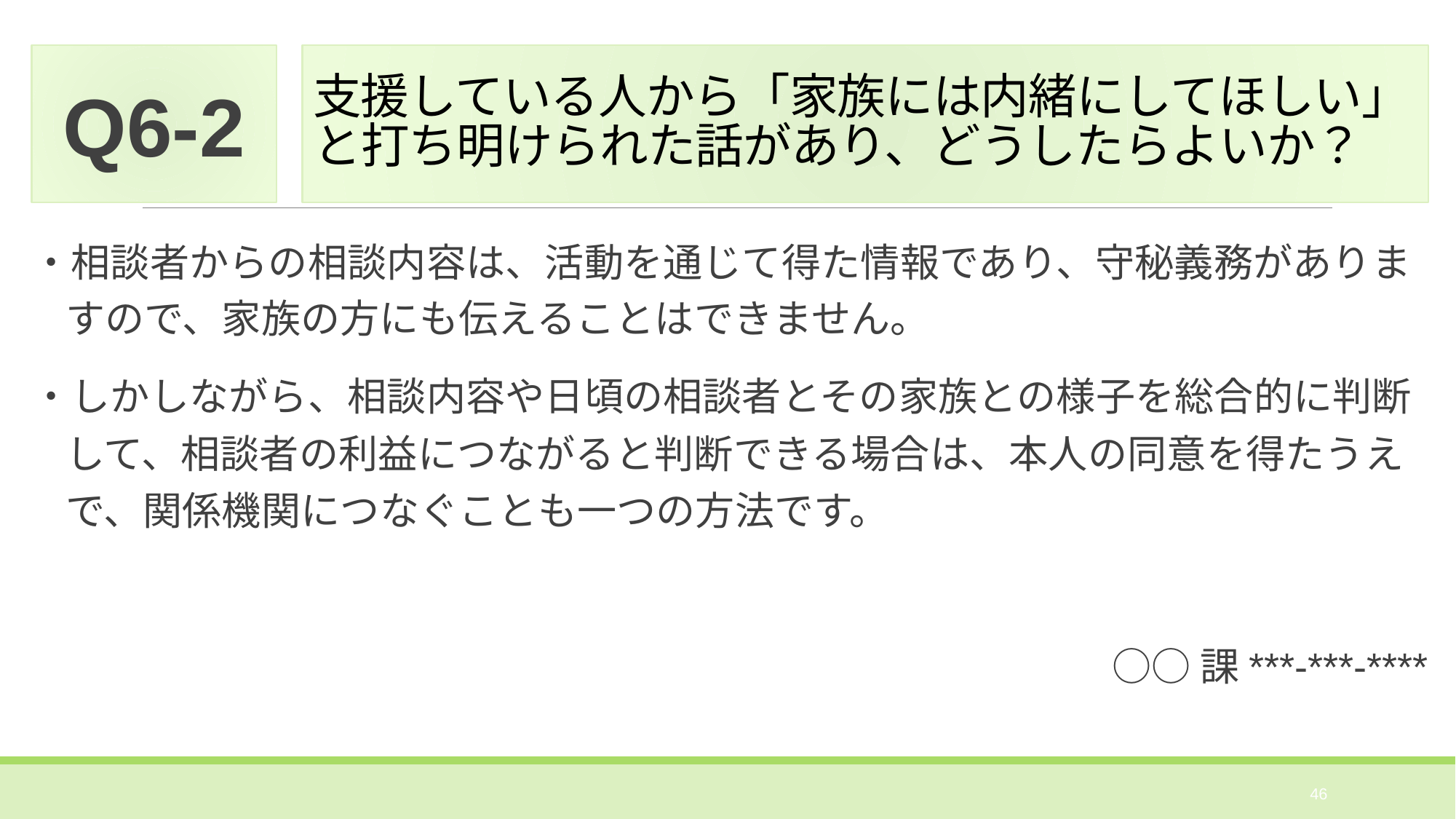

Q6-2
# 支援している人から「家族には内緒にしてほしい」と打ち明けられた話があり、どうしたらよいか？
・相談者からの相談内容は、活動を通じて得た情報であり、守秘義務がありますので、家族の方にも伝えることはできません。
・しかしながら、相談内容や日頃の相談者とその家族との様子を総合的に判断して、相談者の利益につながると判断できる場合は、本人の同意を得たうえで、関係機関につなぐことも一つの方法です。

○○課***-***-****
46